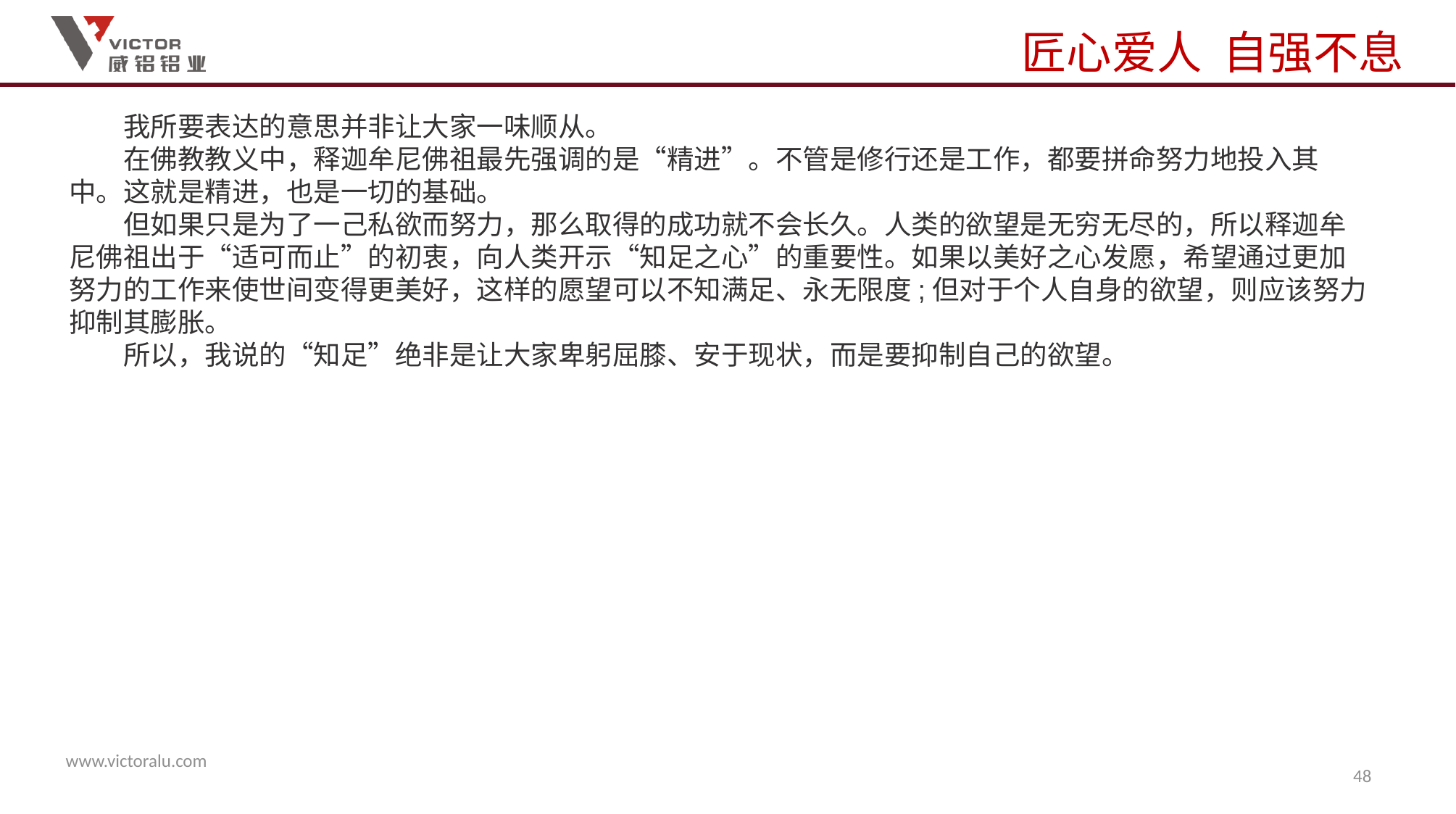

我所要表达的意思并非让大家一味顺从。
在佛教教义中，释迦牟尼佛祖最先强调的是“精进”。不管是修行还是工作，都要拼命努力地投入其中。这就是精进，也是一切的基础。
但如果只是为了一己私欲而努力，那么取得的成功就不会长久。人类的欲望是无穷无尽的，所以释迦牟尼佛祖出于“适可而止”的初衷，向人类开示“知足之心”的重要性。如果以美好之心发愿，希望通过更加努力的工作来使世间变得更美好，这样的愿望可以不知满足、永无限度;但对于个人自身的欲望，则应该努力抑制其膨胀。
所以，我说的“知足”绝非是让大家卑躬屈膝、安于现状，而是要抑制自己的欲望。
48